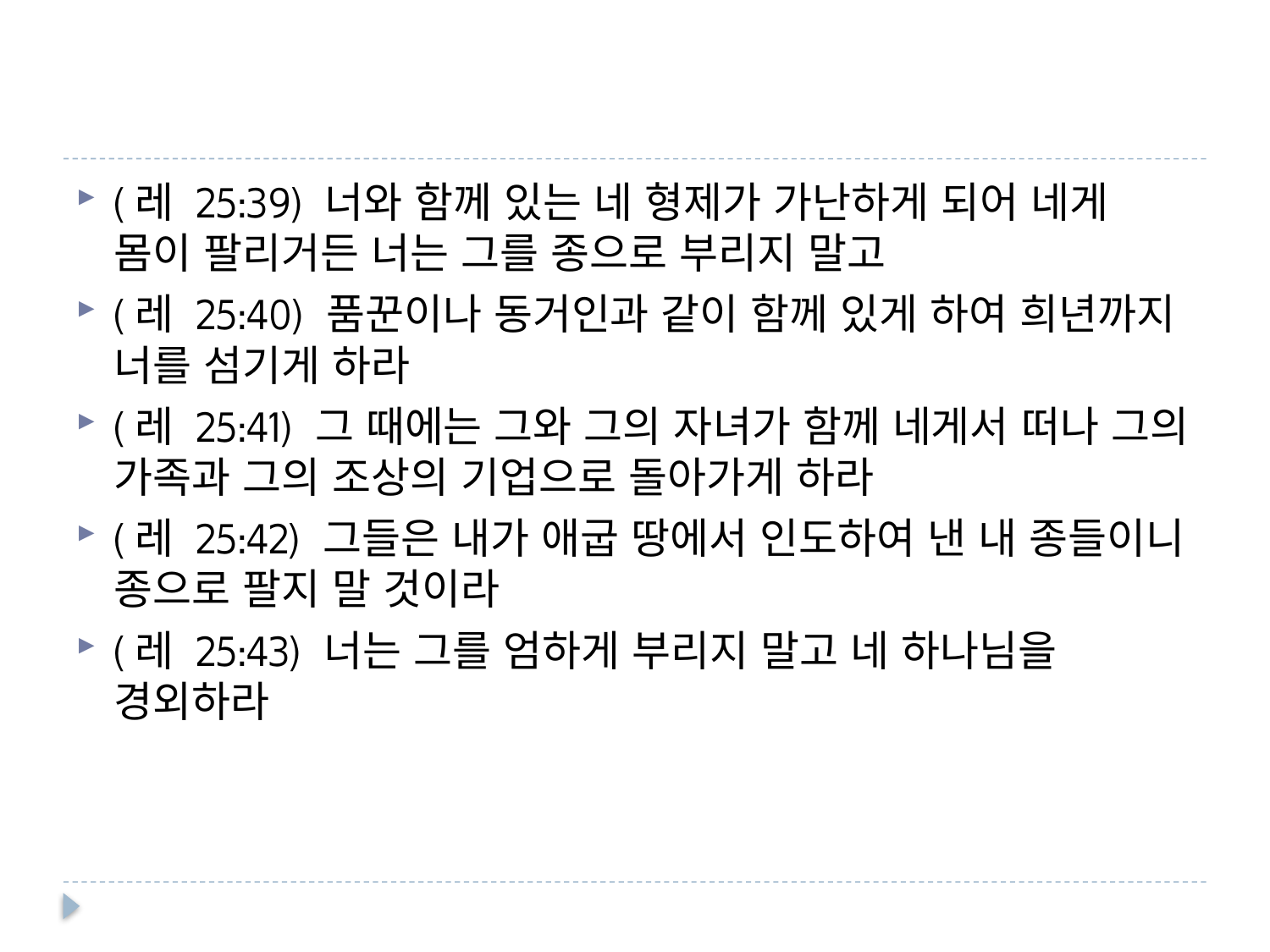

#
(레 25:39) 너와 함께 있는 네 형제가 가난하게 되어 네게 몸이 팔리거든 너는 그를 종으로 부리지 말고
(레 25:40) 품꾼이나 동거인과 같이 함께 있게 하여 희년까지 너를 섬기게 하라
(레 25:41) 그 때에는 그와 그의 자녀가 함께 네게서 떠나 그의 가족과 그의 조상의 기업으로 돌아가게 하라
(레 25:42) 그들은 내가 애굽 땅에서 인도하여 낸 내 종들이니 종으로 팔지 말 것이라
(레 25:43) 너는 그를 엄하게 부리지 말고 네 하나님을 경외하라